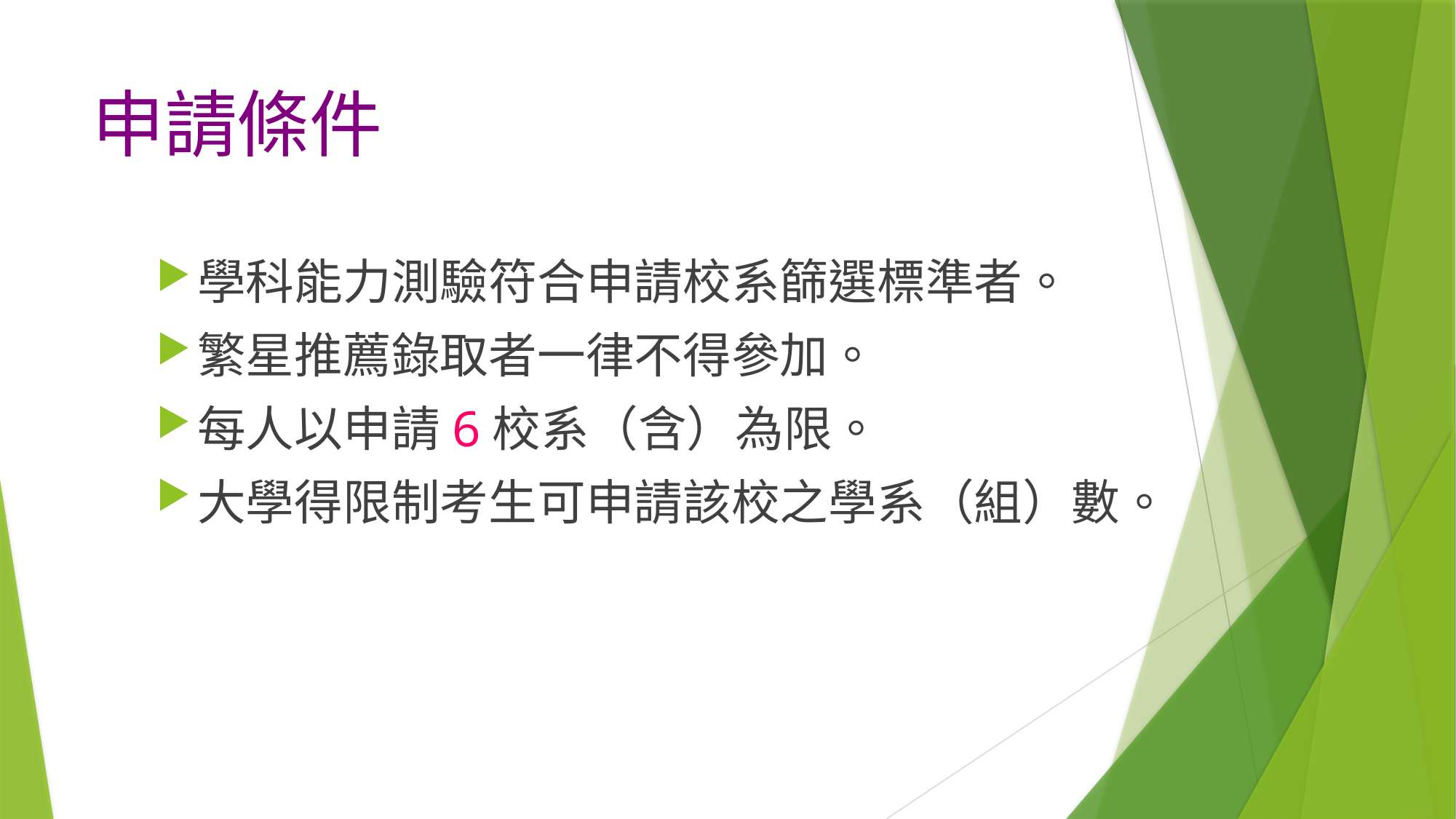

# 申請條件
學科能力測驗符合申請校系篩選標準者。
繁星推薦錄取者一律不得參加。
每人以申請6校系（含）為限。
大學得限制考生可申請該校之學系（組）數。